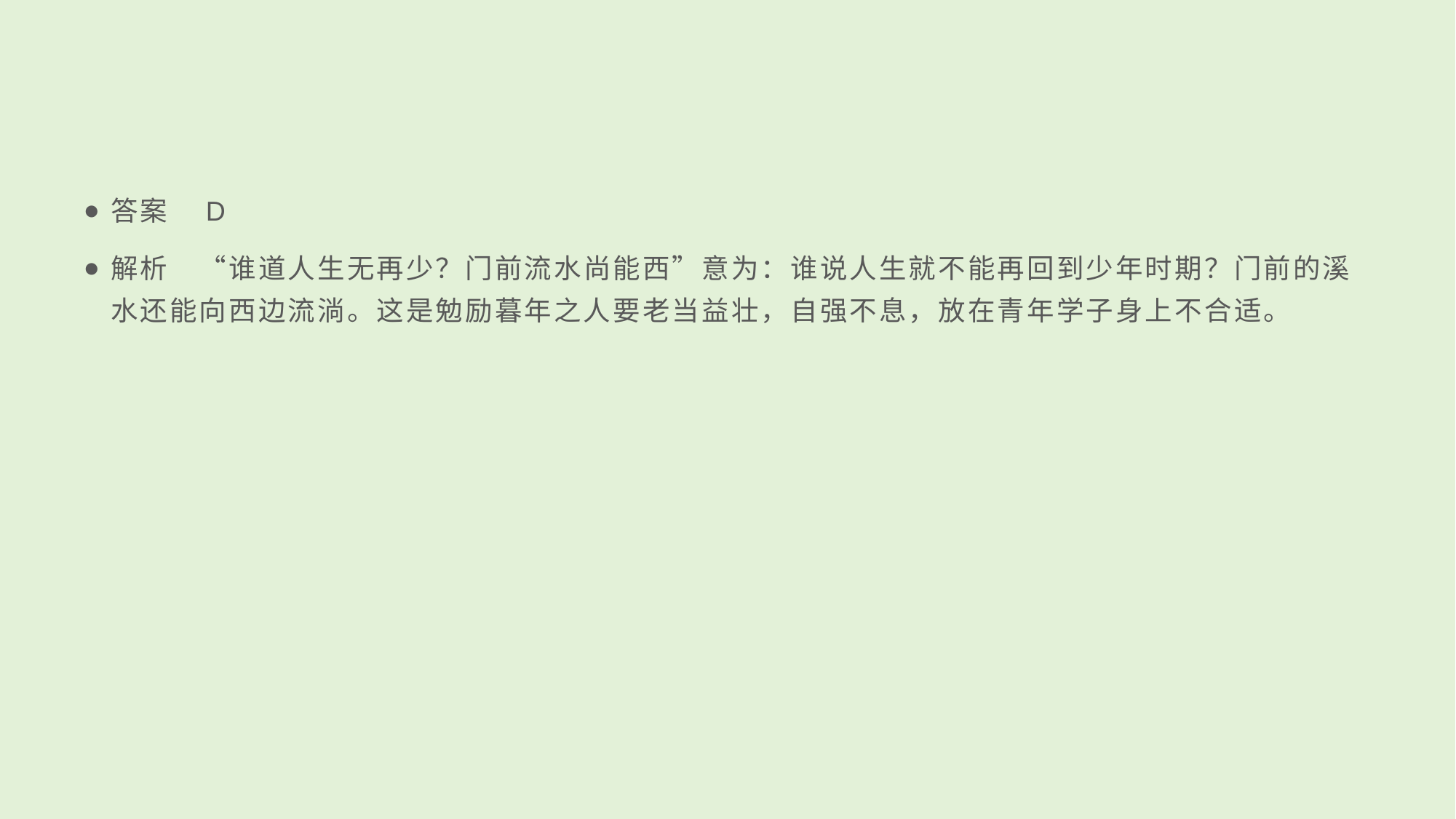

#
答案　D
解析　“谁道人生无再少？门前流水尚能西”意为：谁说人生就不能再回到少年时期？门前的溪水还能向西边流淌。这是勉励暮年之人要老当益壮，自强不息，放在青年学子身上不合适。